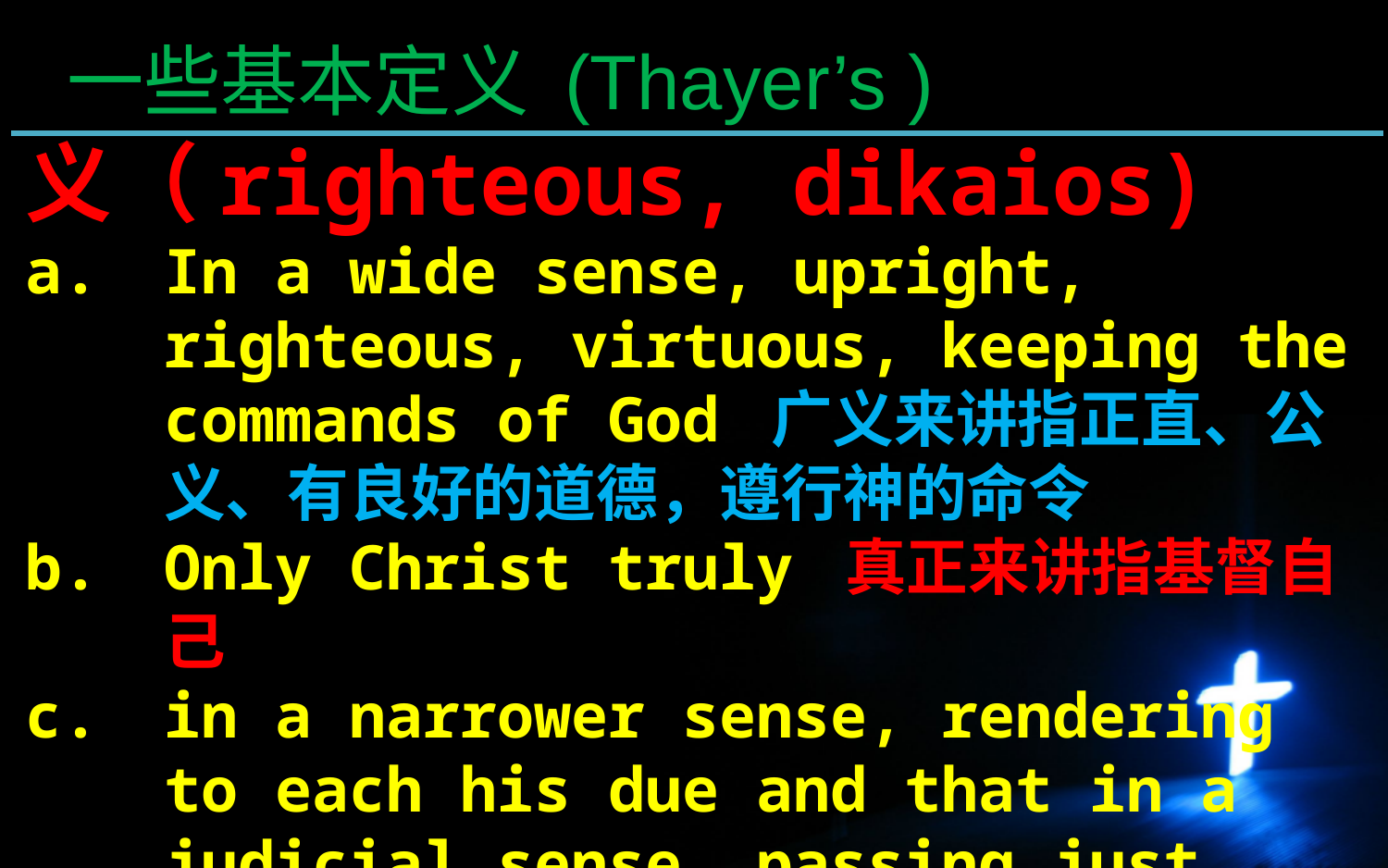

一些基本定义 (Thayer’s )
义（righteous, dikaios)
In a wide sense, upright, righteous, virtuous, keeping the commands of God 广义来讲指正直、公义、有良好的道德，遵行神的命令
Only Christ truly 真正来讲指基督自己
in a narrower sense, rendering to each his due and that in a judicial sense, passing just judgment on others